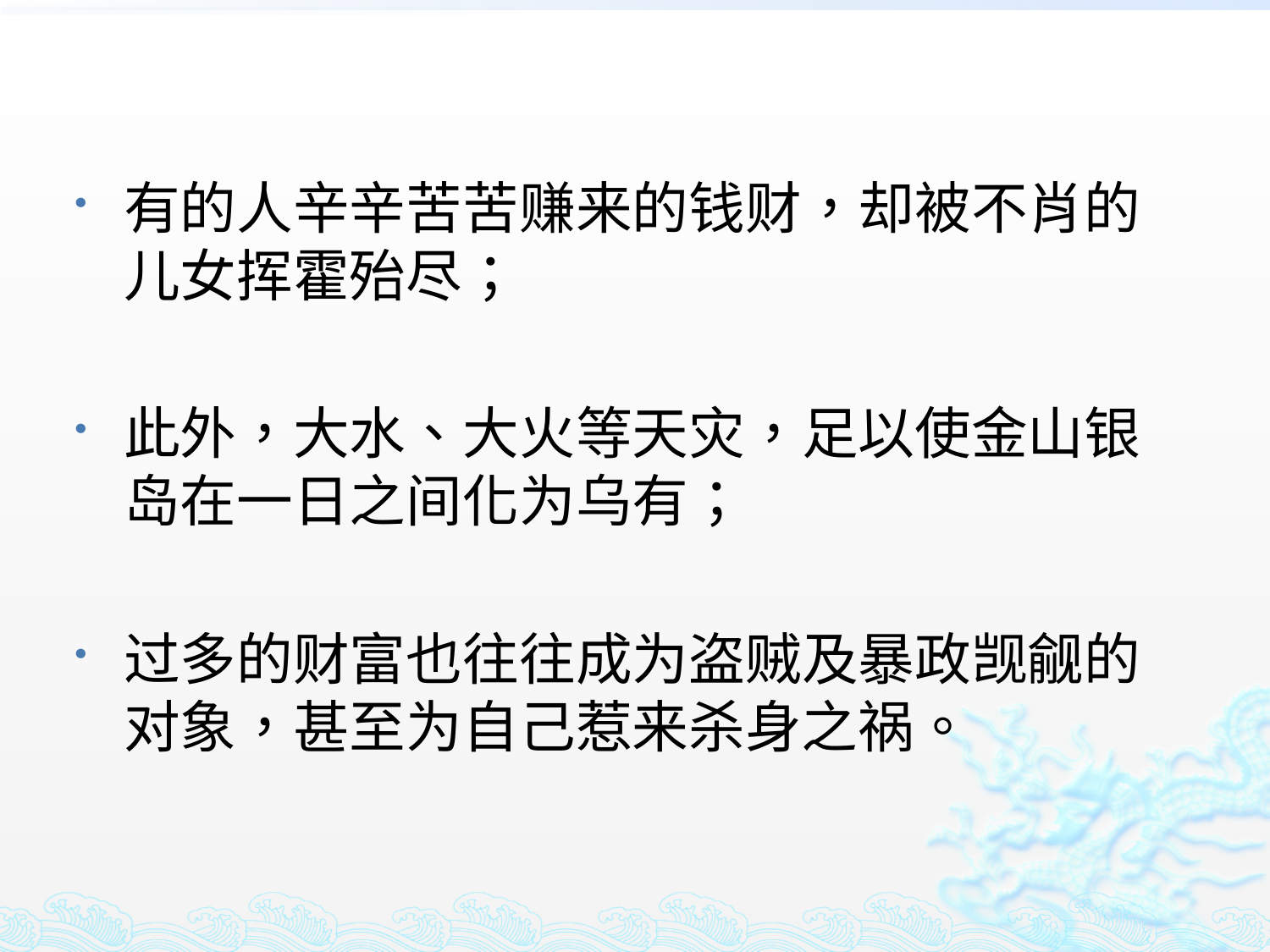

有的人辛辛苦苦赚来的钱财，却被不肖的儿女挥霍殆尽；

此外，大水、大火等天灾，足以使金山银岛在一日之间化为乌有；

过多的财富也往往成为盗贼及暴政觊觎的对象，甚至为自己惹来杀身之祸。